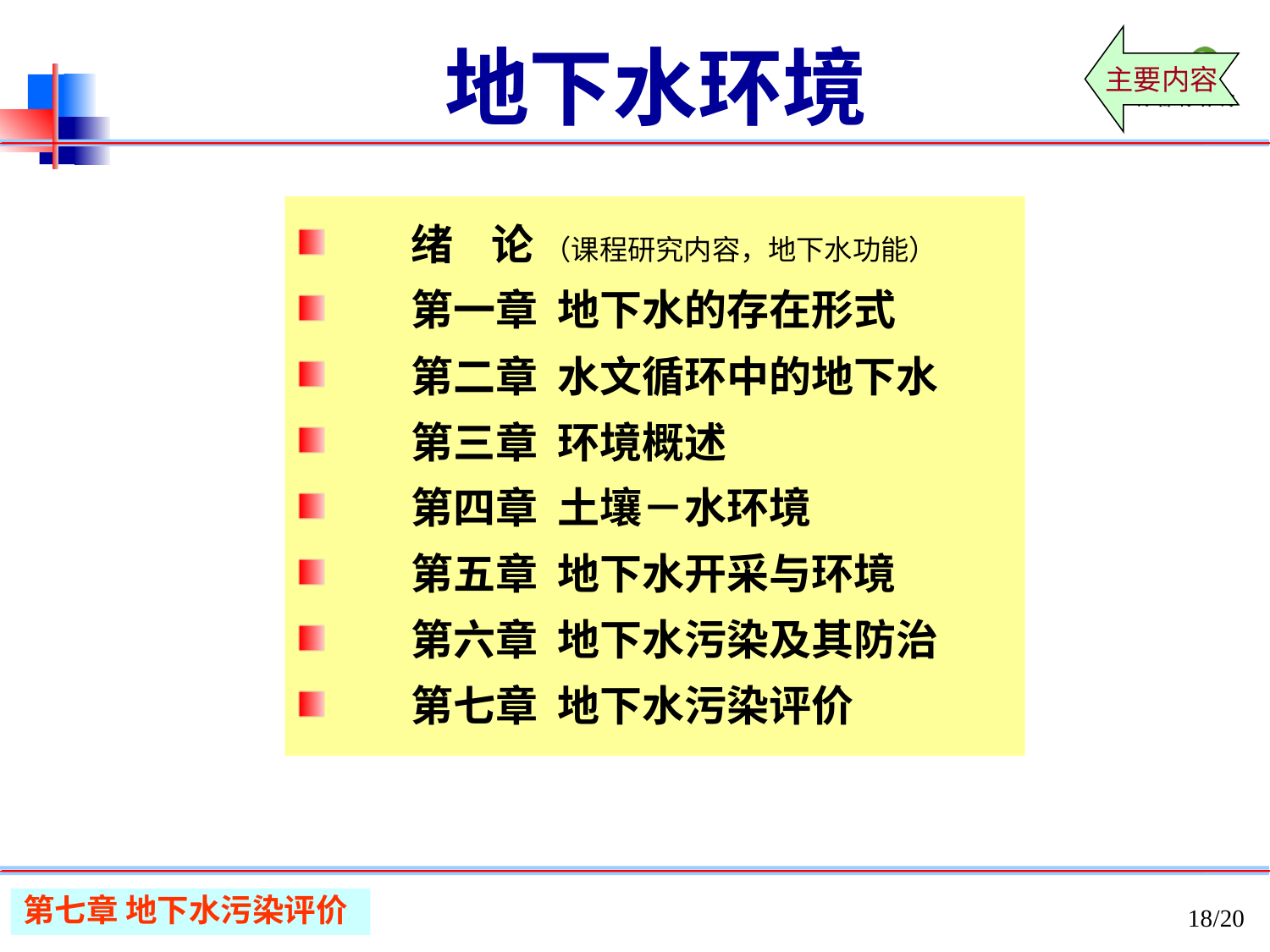

主要内容
地下水环境
  绪    论 （课程研究内容，地下水功能）
  第一章  地下水的存在形式
  第二章  水文循环中的地下水
  第三章  环境概述
  第四章  土壤－水环境
  第五章  地下水开采与环境
  第六章  地下水污染及其防治
  第七章  地下水污染评价
第七章 地下水污染评价
18/20